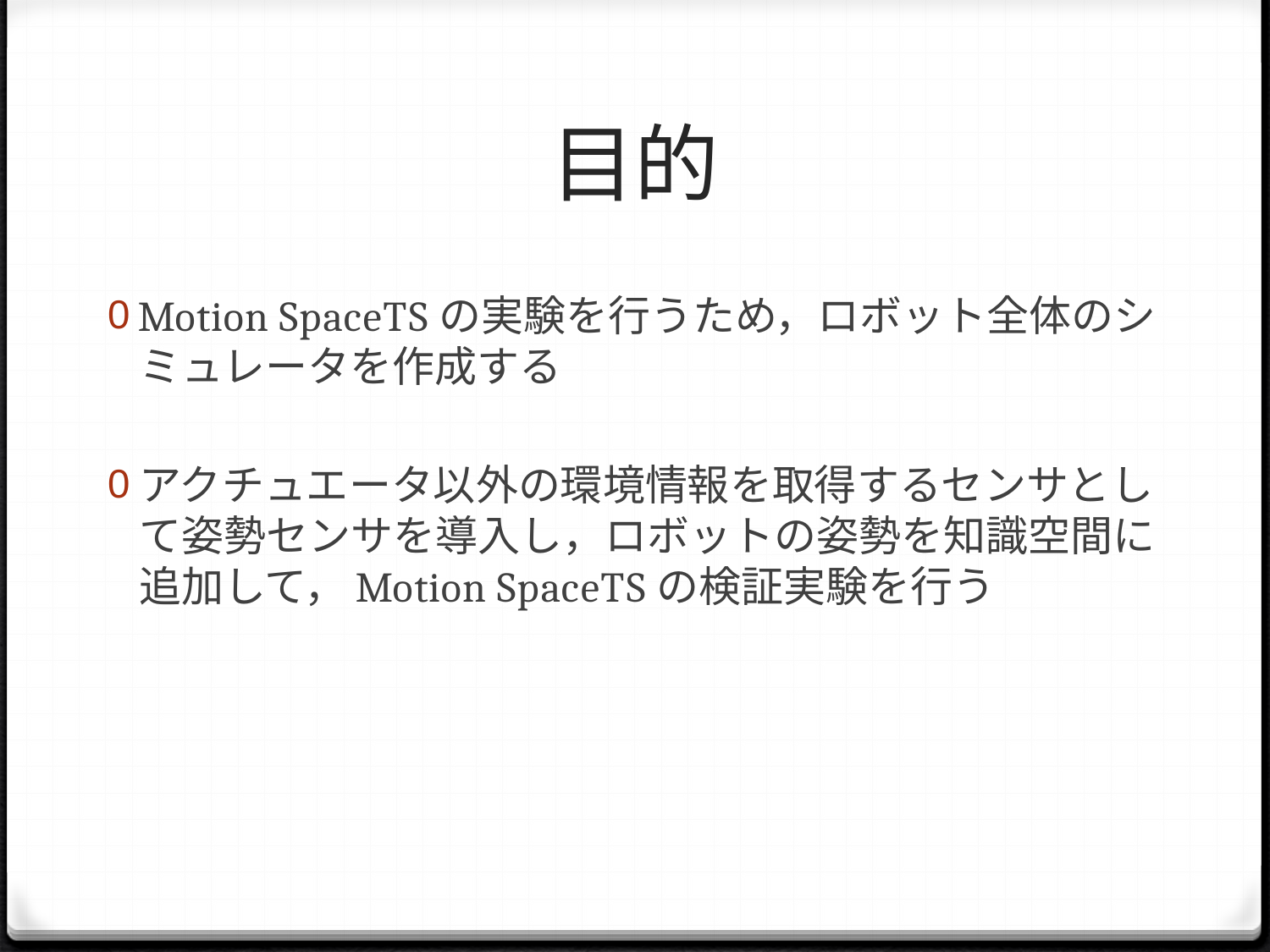

# 目的
Motion SpaceTSの実験を行うため，ロボット全体のシミュレータを作成する

アクチュエータ以外の環境情報を取得するセンサとして姿勢センサを導入し，ロボットの姿勢を知識空間に追加して，Motion SpaceTSの検証実験を行う